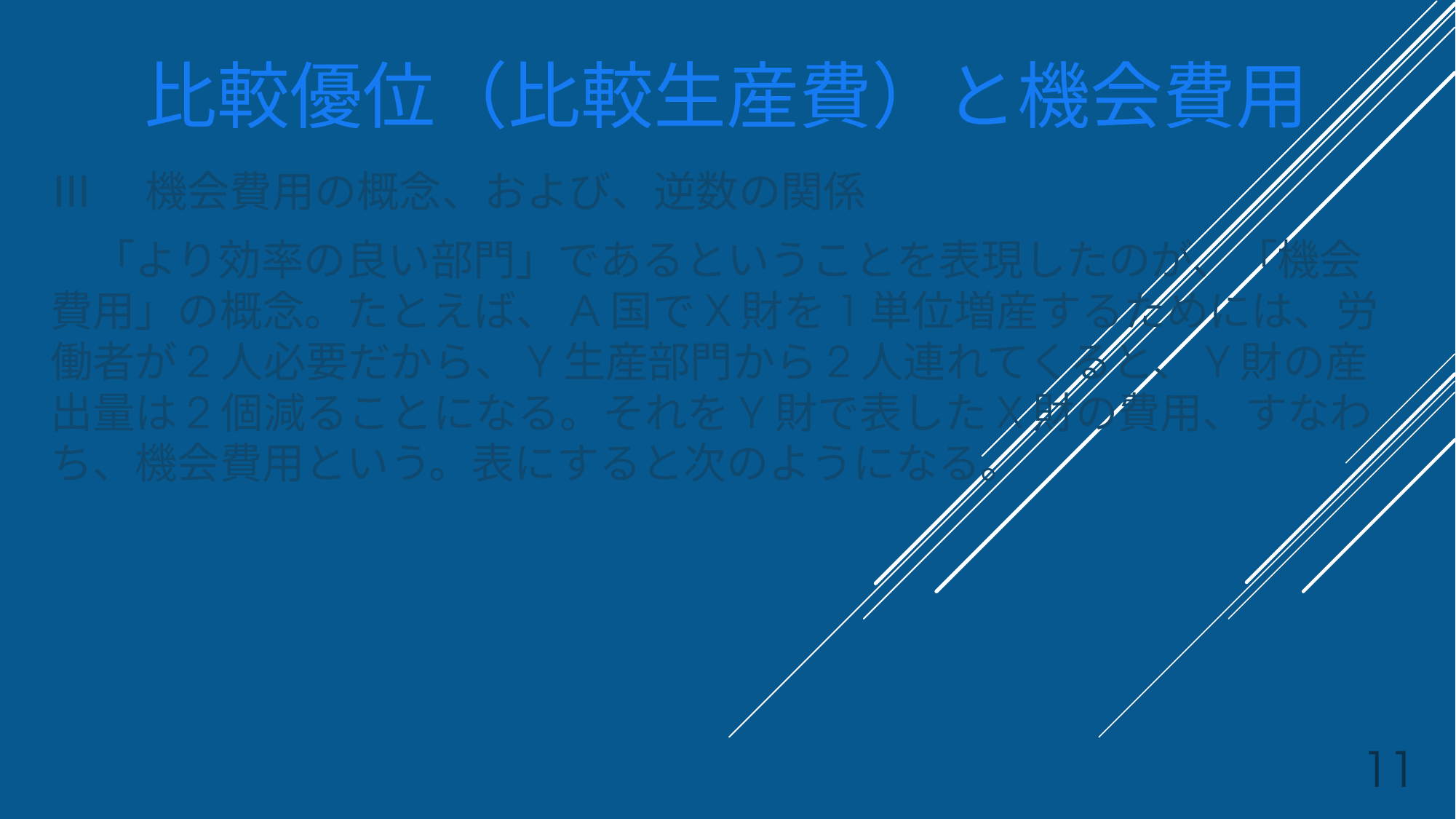

# 比較優位（比較生産費）と機会費用
Ⅲ　機会費用の概念、および、逆数の関係
　「より効率の良い部門」であるということを表現したのが、「機会費用」の概念。たとえば、A国でX財を1単位増産するためには、労働者が2人必要だから、Y生産部門から2人連れてくると、Y財の産出量は2個減ることになる。それをY財で表したX財の費用、すなわち、機会費用という。表にすると次のようになる。

11